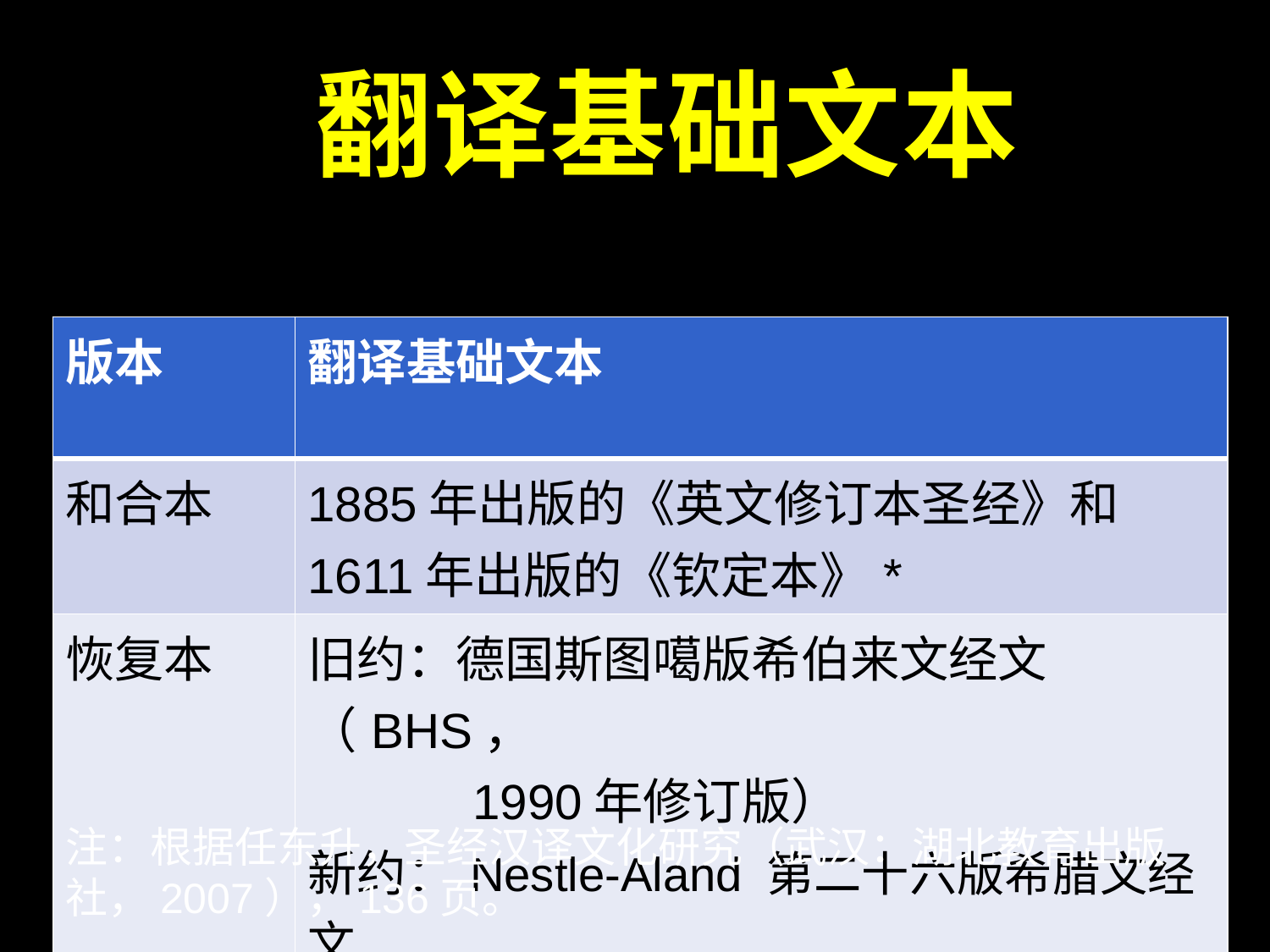

# 翻译基础文本
| 版本 | 翻译基础文本 |
| --- | --- |
| 和合本 | 1885年出版的《英文修订本圣经》和 1611年出版的《钦定本》\* |
| 恢复本 | 旧约：德国斯图噶版希伯来文经文（BHS， 1990年修订版） 新约：Nestle-Aland 第二十六版希腊文经文 |
注：根据任东升，圣经汉译文化研究（武汉：湖北教育出版社，2007），136页。